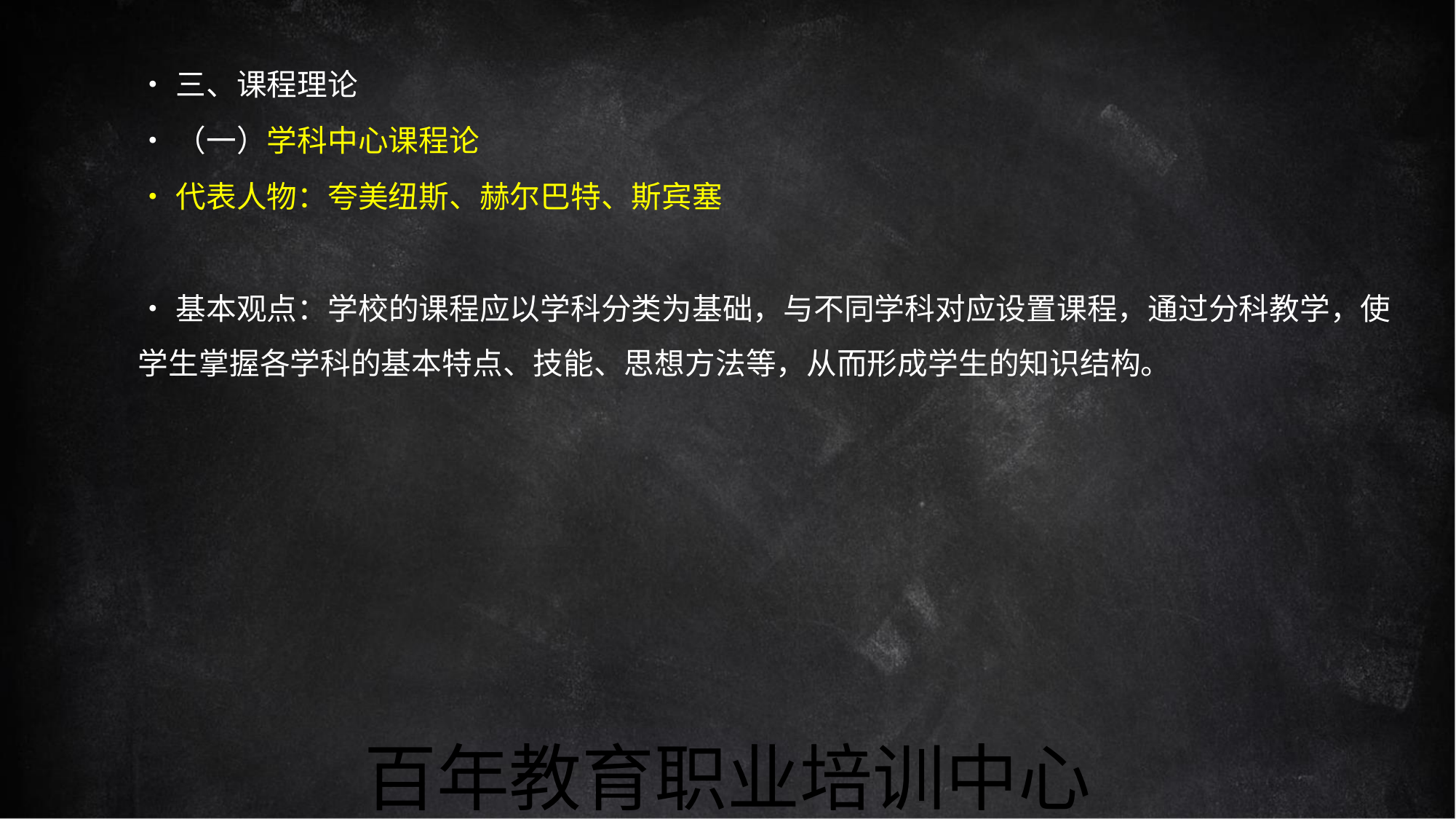

•三、课程理论
•（一）学科中心课程论
•代表人物：夸美纽斯、赫尔巴特、斯宾塞
•基本观点：学校的课程应以学科分类为基础，与不同学科对应设置课程，通过分科教学，使
学生掌握各学科的基本特点、技能、思想方法等，从而形成学生的知识结构。
百年教育职业培训中心